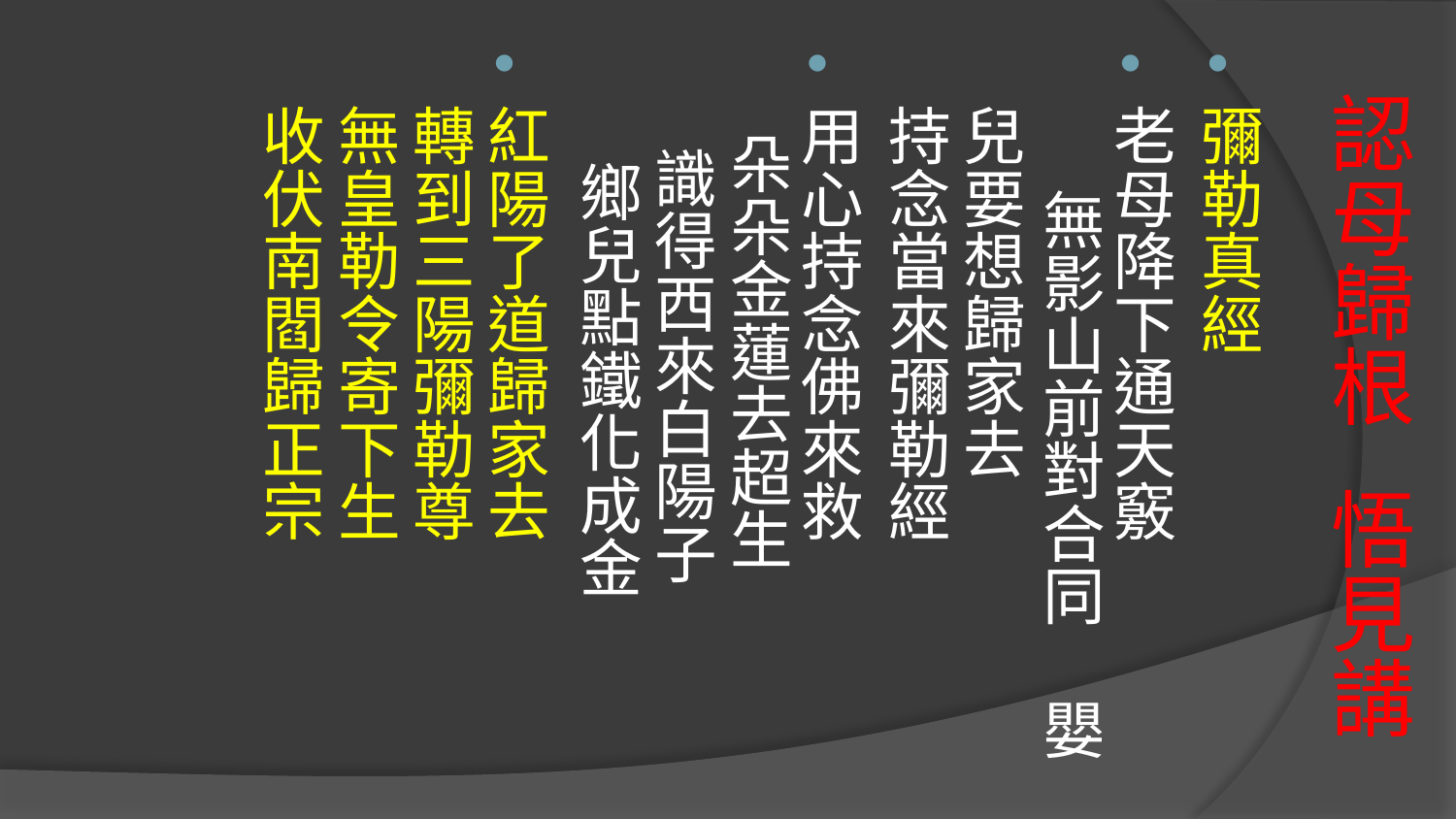

彌勒真經
老母降下通天竅                       無影山前對合同     嬰兒要想歸家去                  持念當來彌勒經
用心持念佛來救                   朵朵金蓮去超生                  識得西來白陽子                  鄉兒點鐵化成金
紅陽了道歸家去                 轉到三陽彌勒尊              無皇勒令寄下生                收伏南閻歸正宗

# 認母歸根   悟見講